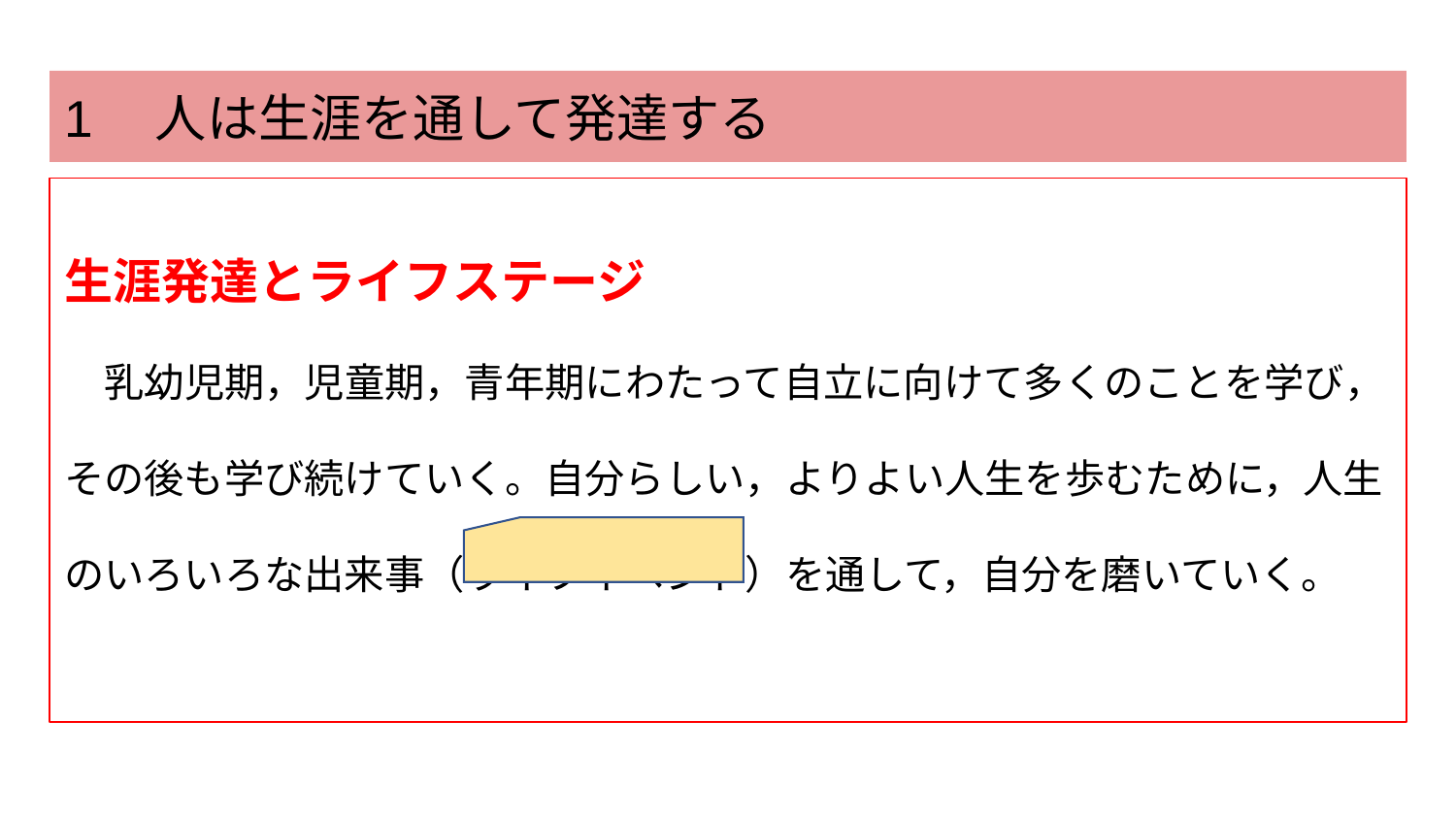

# 1　人は生涯を通して発達する
生涯発達とライフステージ
　乳幼児期，児童期，青年期にわたって自立に向けて多くのことを学び，その後も学び続けていく。自分らしい，よりよい人生を歩むために，人生のいろいろな出来事（ライフイベント）を通して，自分を磨いていく。